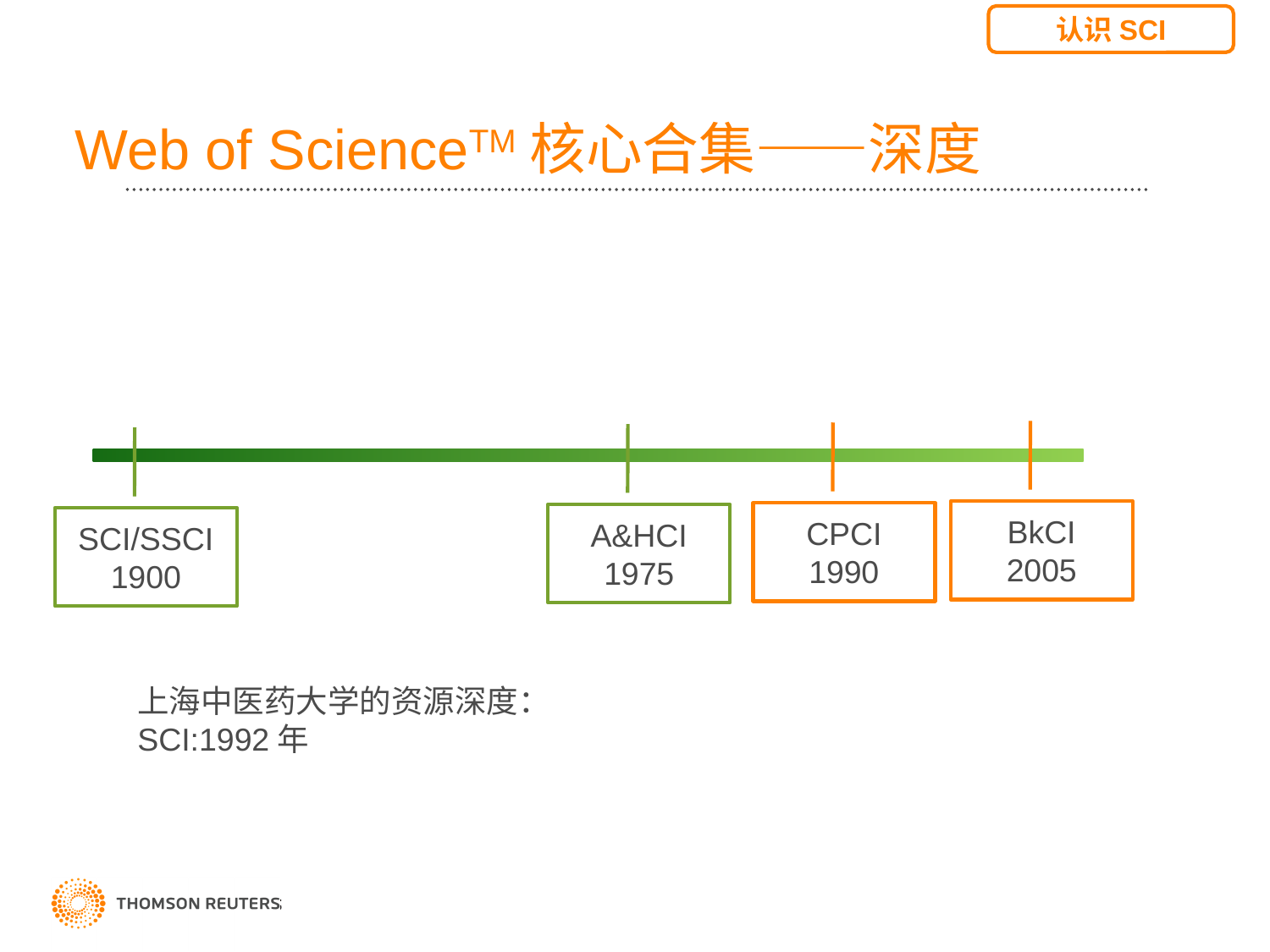

认识SCI
Web of ScienceTM核心合集——深度
#

BkCI
2005
CPCI
1990
A&HCI
1975
SCI/SSCI
1900
上海中医药大学的资源深度：
SCI:1992年